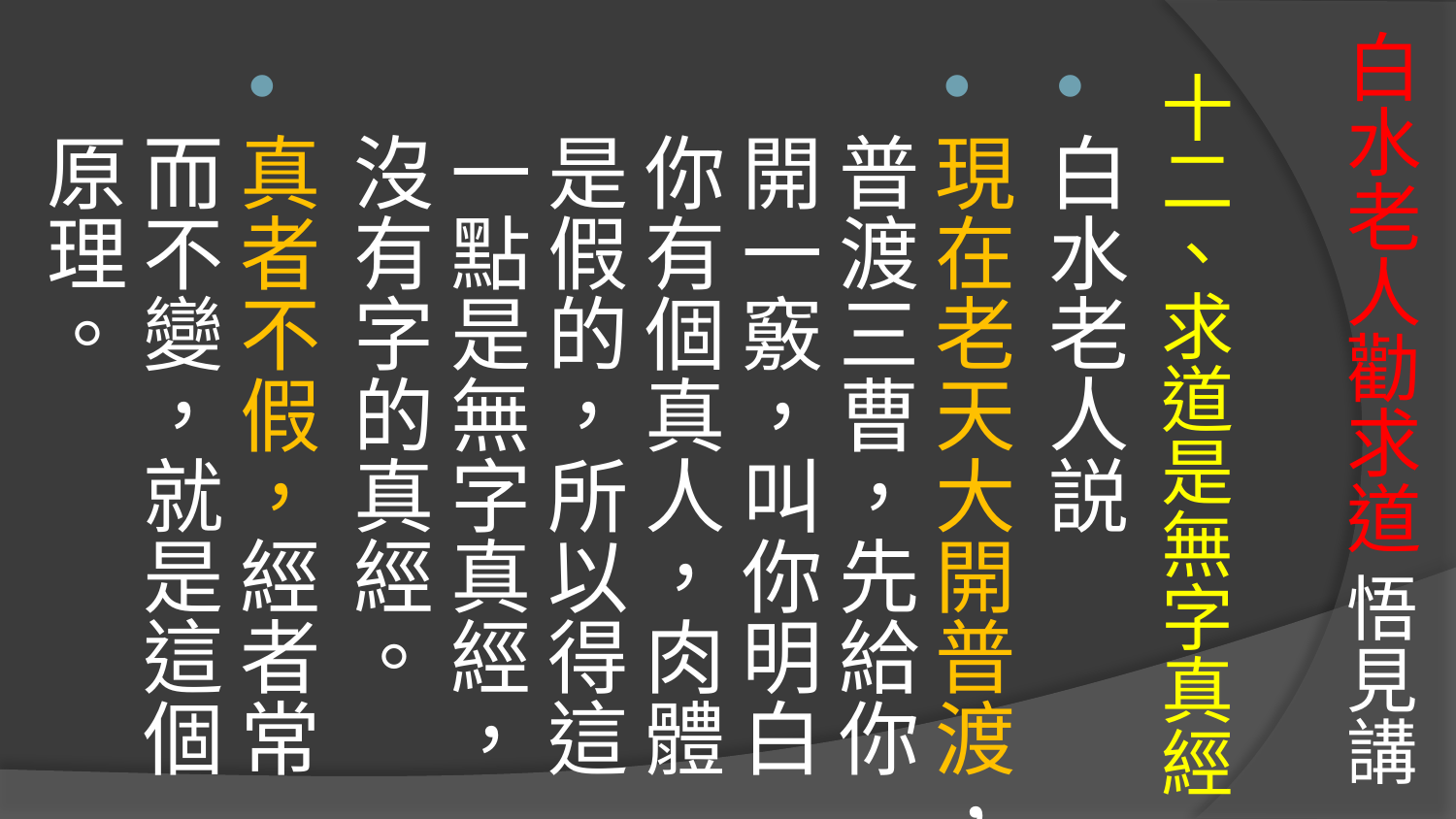

# 白水老人勸求道 悟見講
十二、求道是無字真經
白水老人説
現在老天大開普渡，普渡三曹，先給你開一竅，叫你明白你有個真人，肉體是假的，所以得這一點是無字真經，沒有字的真經。
真者不假，經者常而不變，就是這個原理。